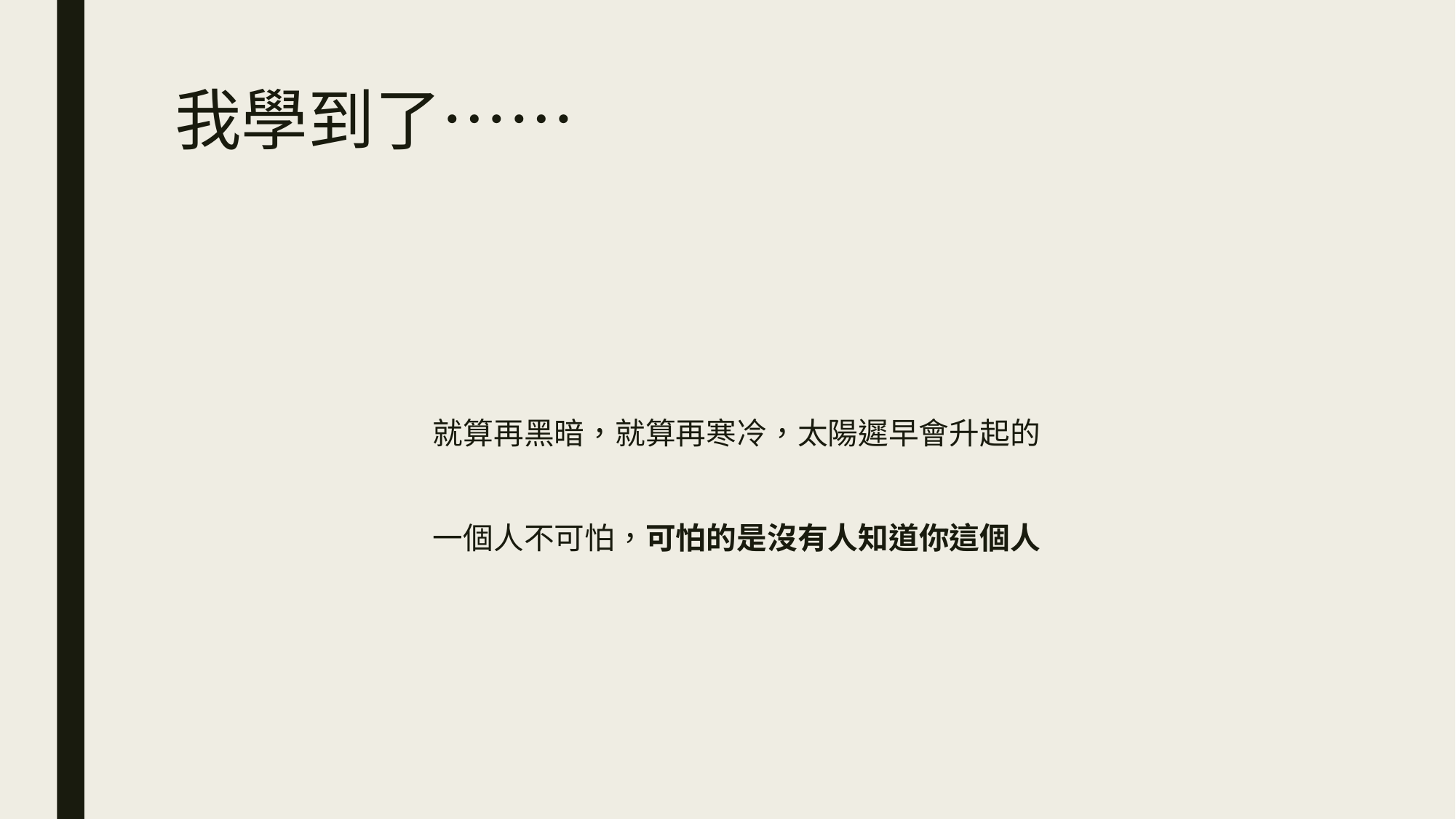

# 我學到了⋯⋯
就算再黑暗，就算再寒冷，太陽遲早會升起的

一個人不可怕，可怕的是沒有人知道你這個人